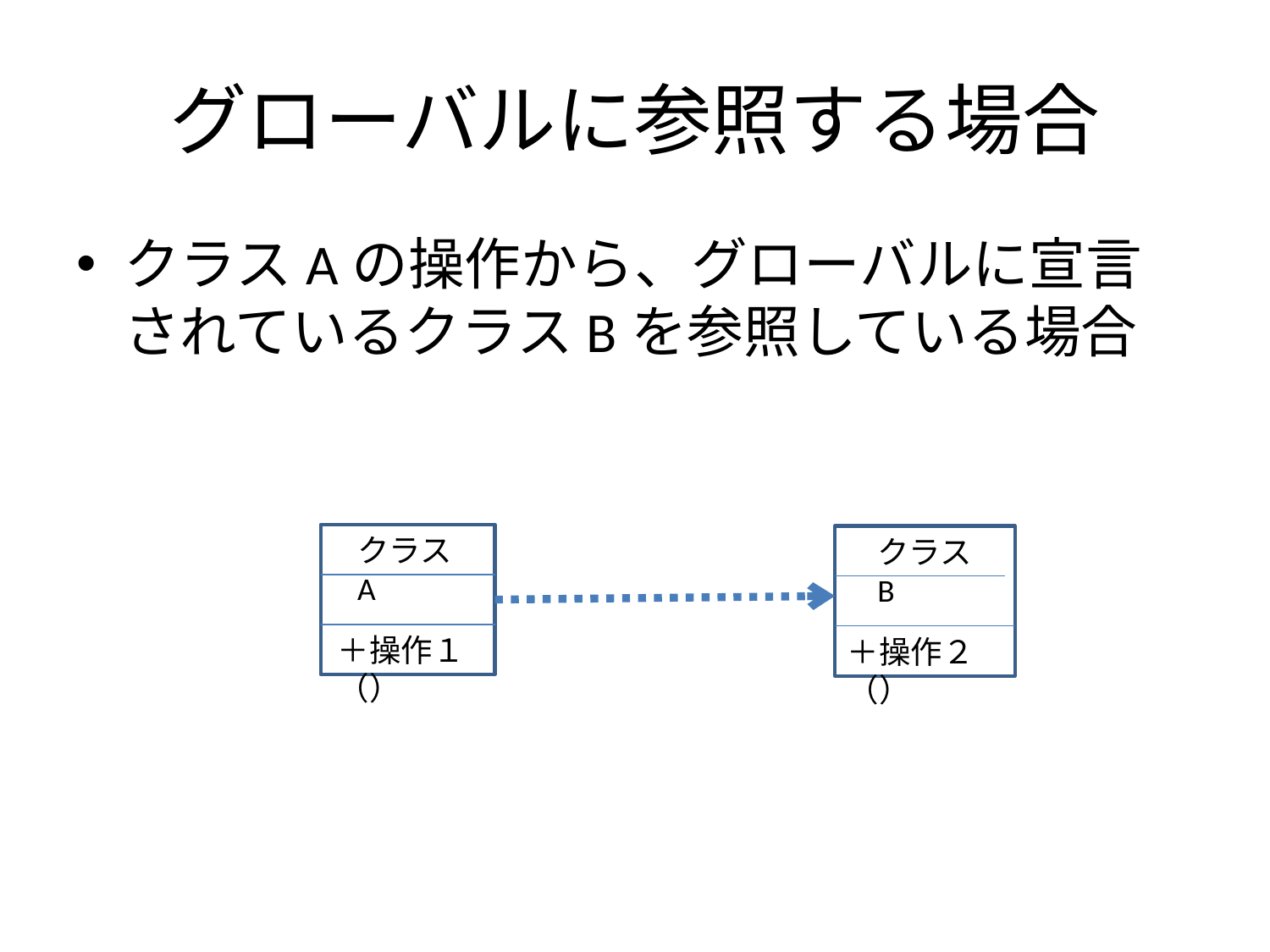

# グローバルに参照する場合
クラスAの操作から、グローバルに宣言されているクラスBを参照している場合

クラスA

クラスB
＋操作１（）
＋操作２（）